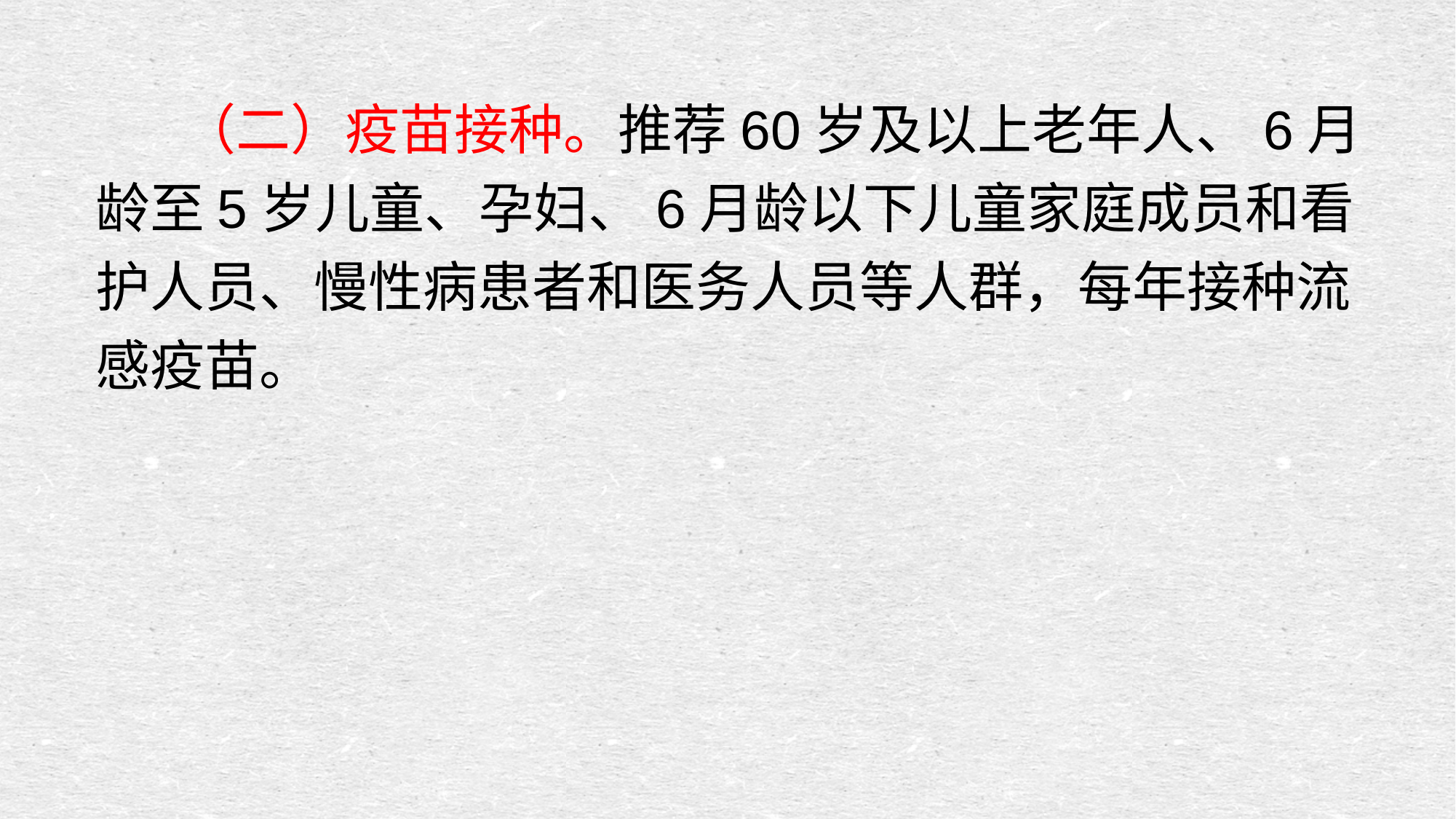

（二）疫苗接种。推荐60岁及以上老年人、6月龄至5岁儿童、孕妇、6月龄以下儿童家庭成员和看护人员、慢性病患者和医务人员等人群，每年接种流感疫苗。